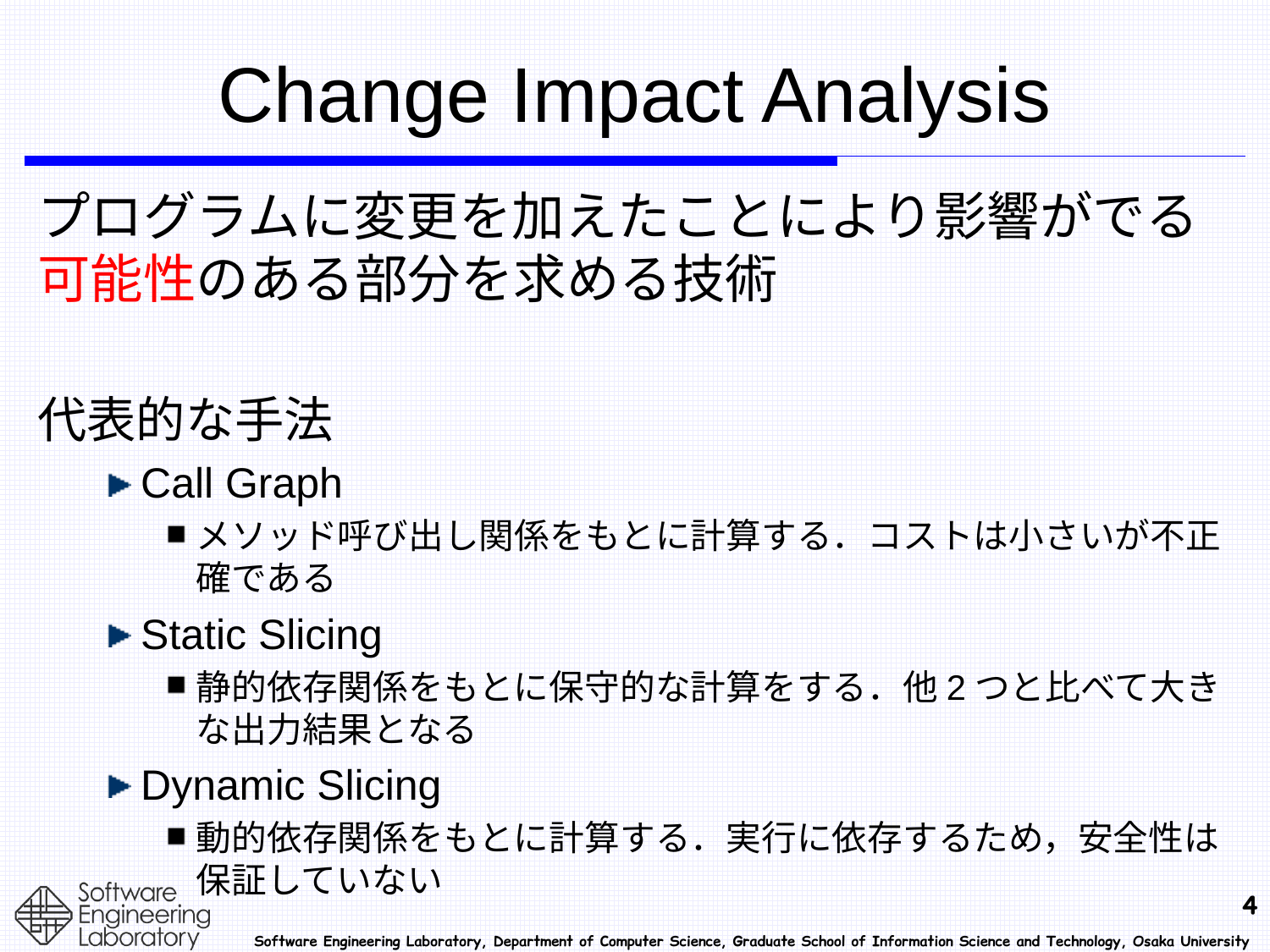

# Change Impact Analysis
プログラムに変更を加えたことにより影響がでる可能性のある部分を求める技術

代表的な手法
Call Graph
メソッド呼び出し関係をもとに計算する．コストは小さいが不正確である
Static Slicing
静的依存関係をもとに保守的な計算をする．他2つと比べて大きな出力結果となる
Dynamic Slicing
動的依存関係をもとに計算する．実行に依存するため，安全性は保証していない